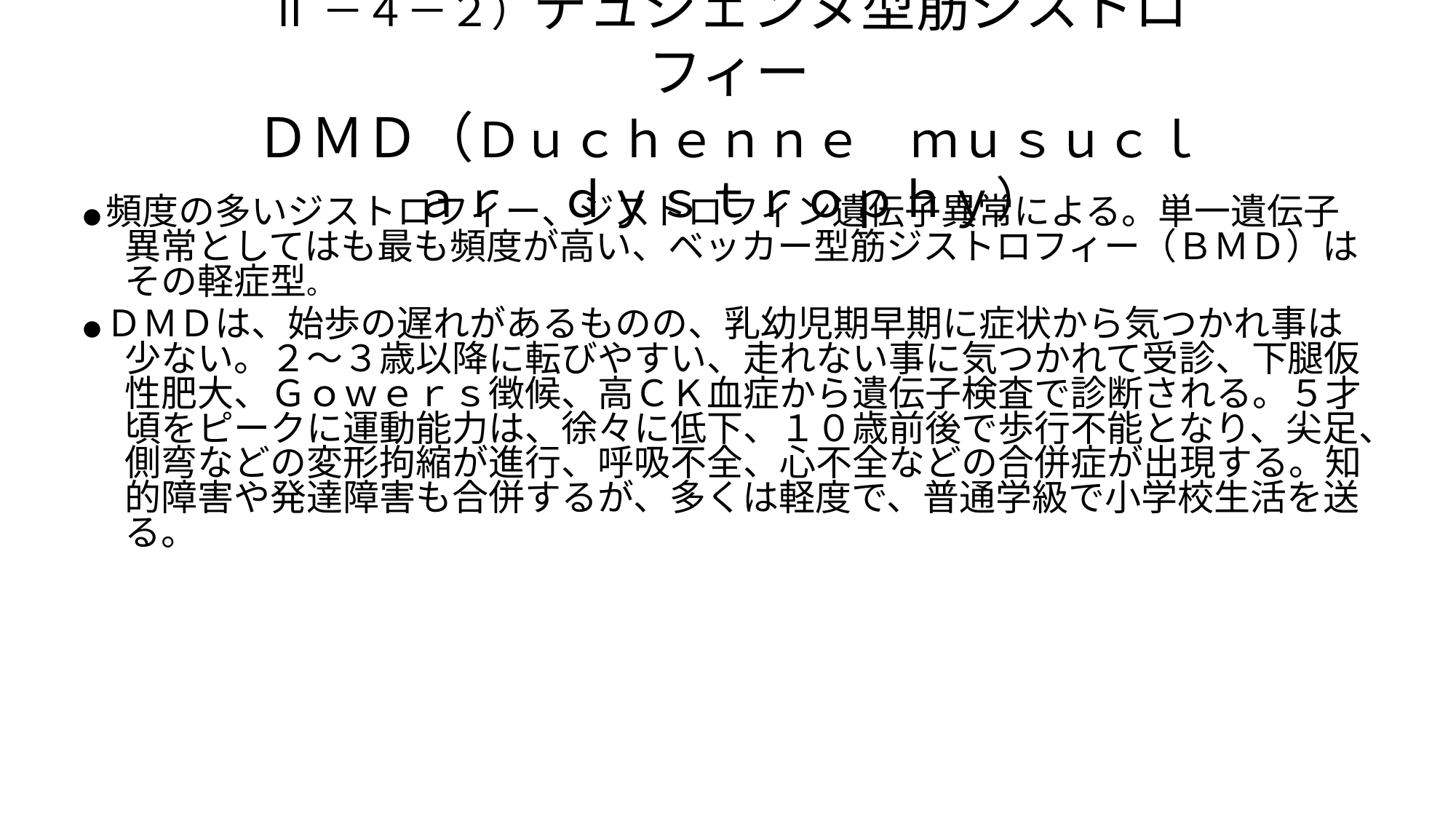

# Ⅱ－４－２）デュシェンヌ型筋ジストロフィー ＤＭＤ（Ｄｕｃｈｅｎｎｅ　ｍｕｓｕｃｌａｒ　ｄｙｓｔｒｏｐｈｙ）
●頻度の多いジストロフィー、ジストロフィン遺伝子異常による。単一遺伝子異常としてはも最も頻度が高い、ベッカー型筋ジストロフィー（ＢＭＤ）はその軽症型。
●ＤＭＤは、始歩の遅れがあるものの、乳幼児期早期に症状から気つかれ事は少ない。２～３歳以降に転びやすい、走れない事に気つかれて受診、下腿仮性肥大、Ｇｏｗｅｒｓ徴候、高ＣＫ血症から遺伝子検査で診断される。５才頃をピークに運動能力は、徐々に低下、１０歳前後で歩行不能となり、尖足、側弯などの変形拘縮が進行、呼吸不全、心不全などの合併症が出現する。知的障害や発達障害も合併するが、多くは軽度で、普通学級で小学校生活を送る。